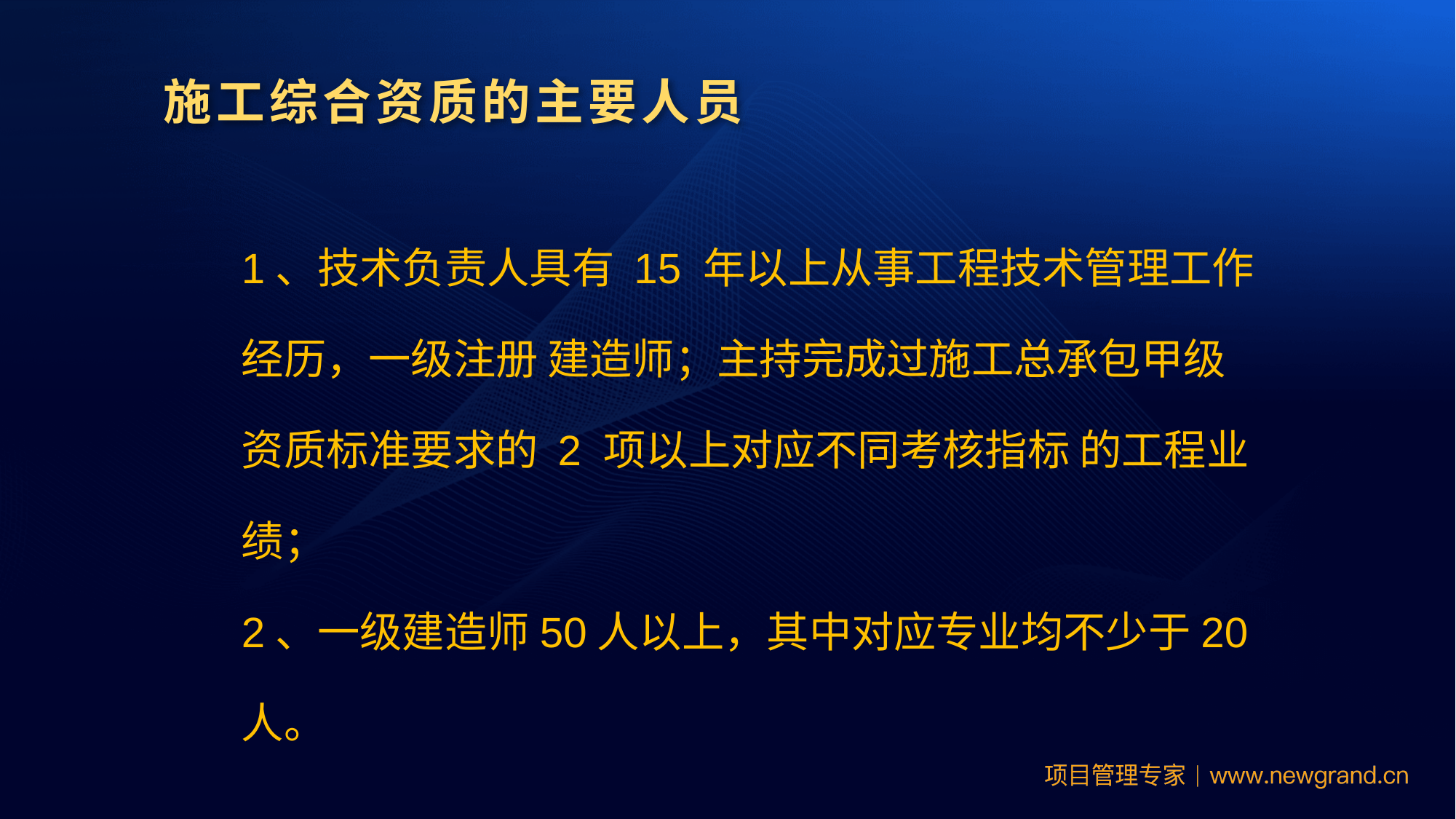

施工综合资质的主要人员
1、技术负责人具有 15 年以上从事工程技术管理工作经历，一级注册 建造师；主持完成过施工总承包甲级资质标准要求的 2 项以上对应不同考核指标 的工程业绩；
2、一级建造师50人以上，其中对应专业均不少于20人。